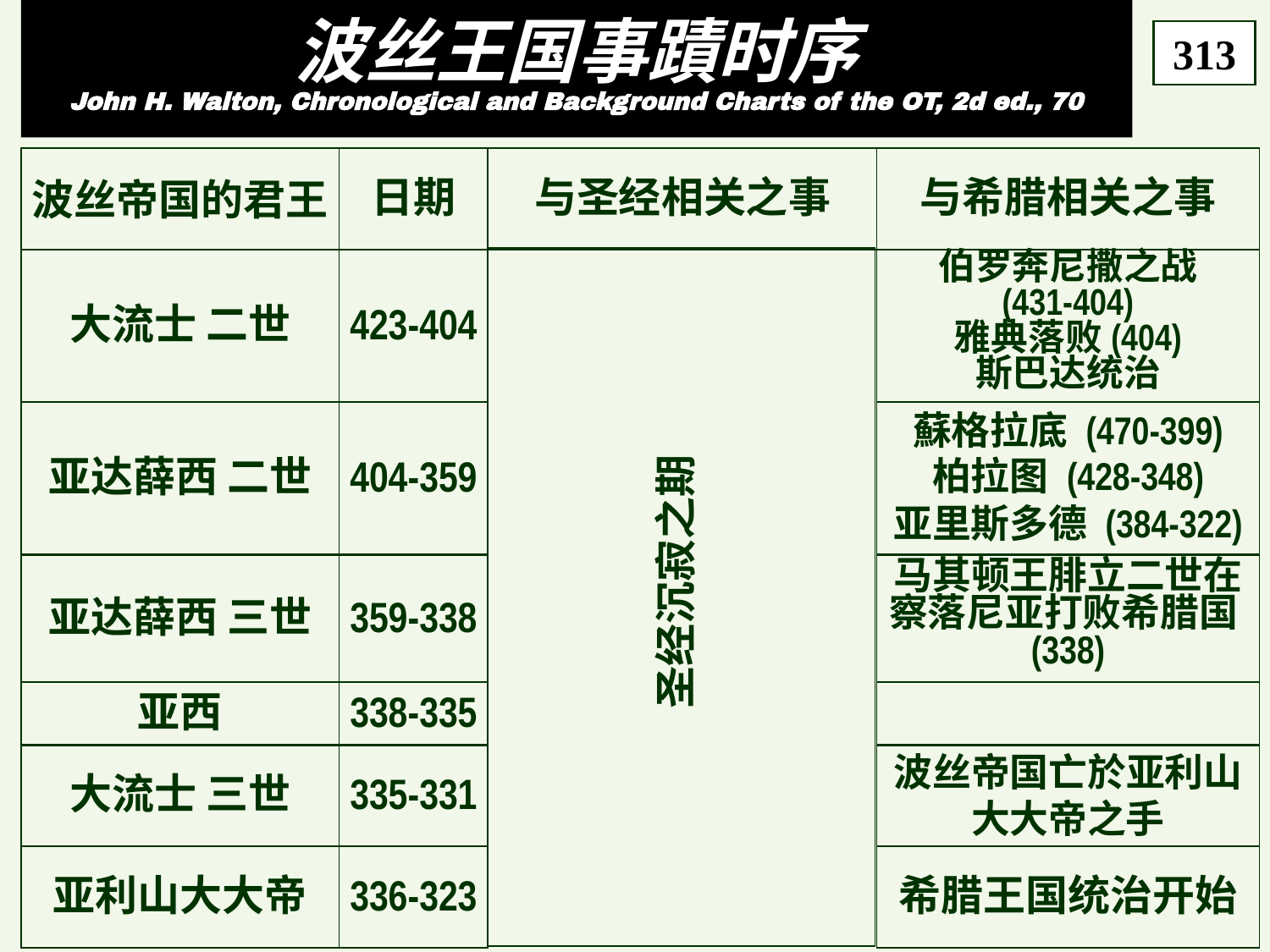

# 波丝王国事蹟时序 John H. Walton, Chronological and Background Charts of the OT, 2d ed., 70

313

波丝帝国的君王

日期

与圣经相关之事

与希腊相关之事

大流士 二世

423-404

伯罗奔尼撒之战
(431-404)
雅典落败(404)
斯巴达统治

亚达薛西 二世

404-359

蘇格拉底 (470-399)
柏拉图 (428-348)
亚里斯多德 (384-322)

亚达薛西 三世

359-338

马其顿王腓立二世在 察落尼亚打败希腊国(338)

亚西

338-335

大流士 三世

335-331

波丝帝国亡於亚利山大大帝之手

亚利山大大帝

336-323

希腊王国统治开始

　　圣经沉寂之期	.